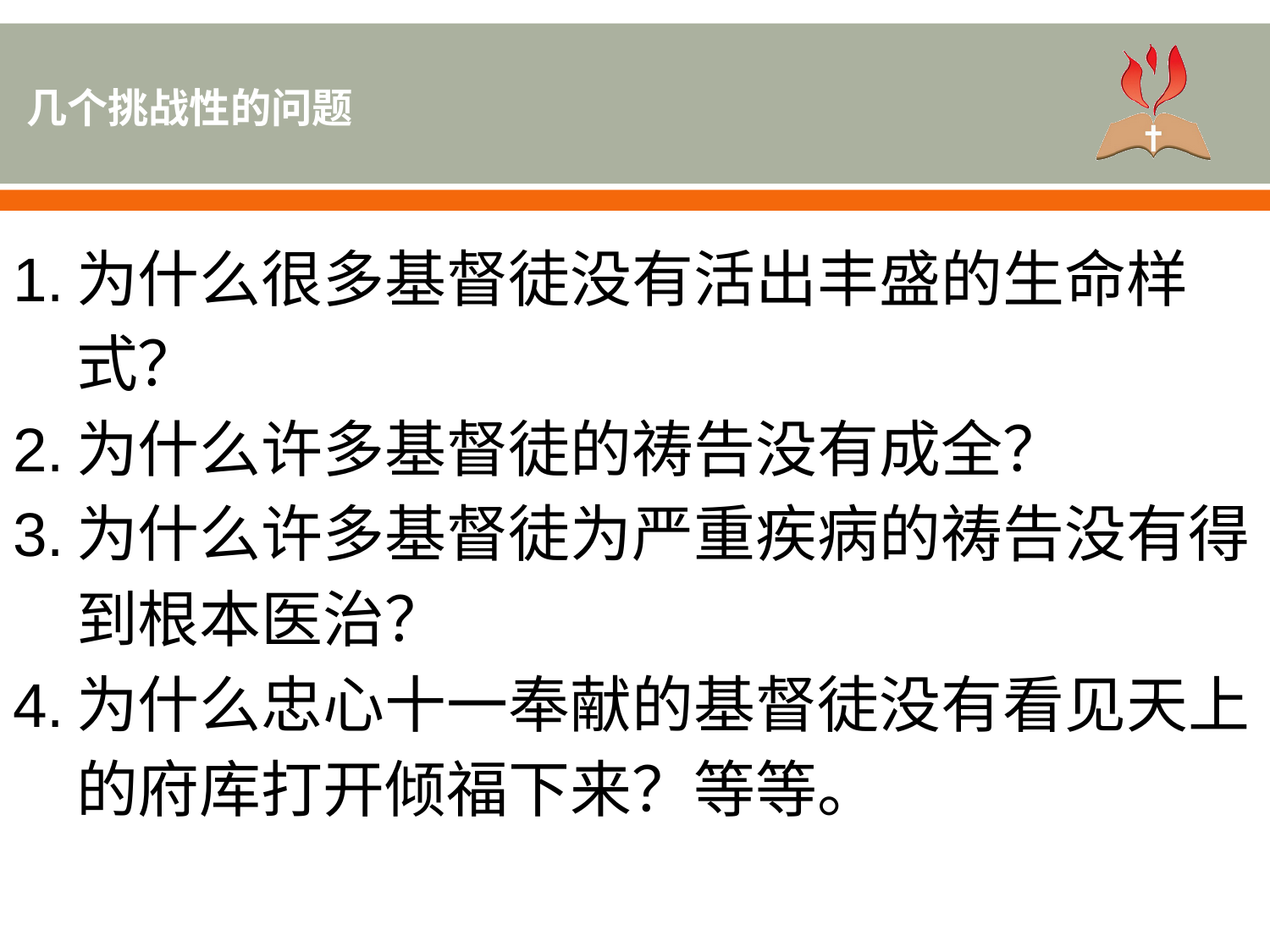

几个挑战性的问题
为什么很多基督徒没有活出丰盛的生命样式？
为什么许多基督徒的祷告没有成全？
为什么许多基督徒为严重疾病的祷告没有得到根本医治？
为什么忠心十一奉献的基督徒没有看见天上的府库打开倾福下来？等等。